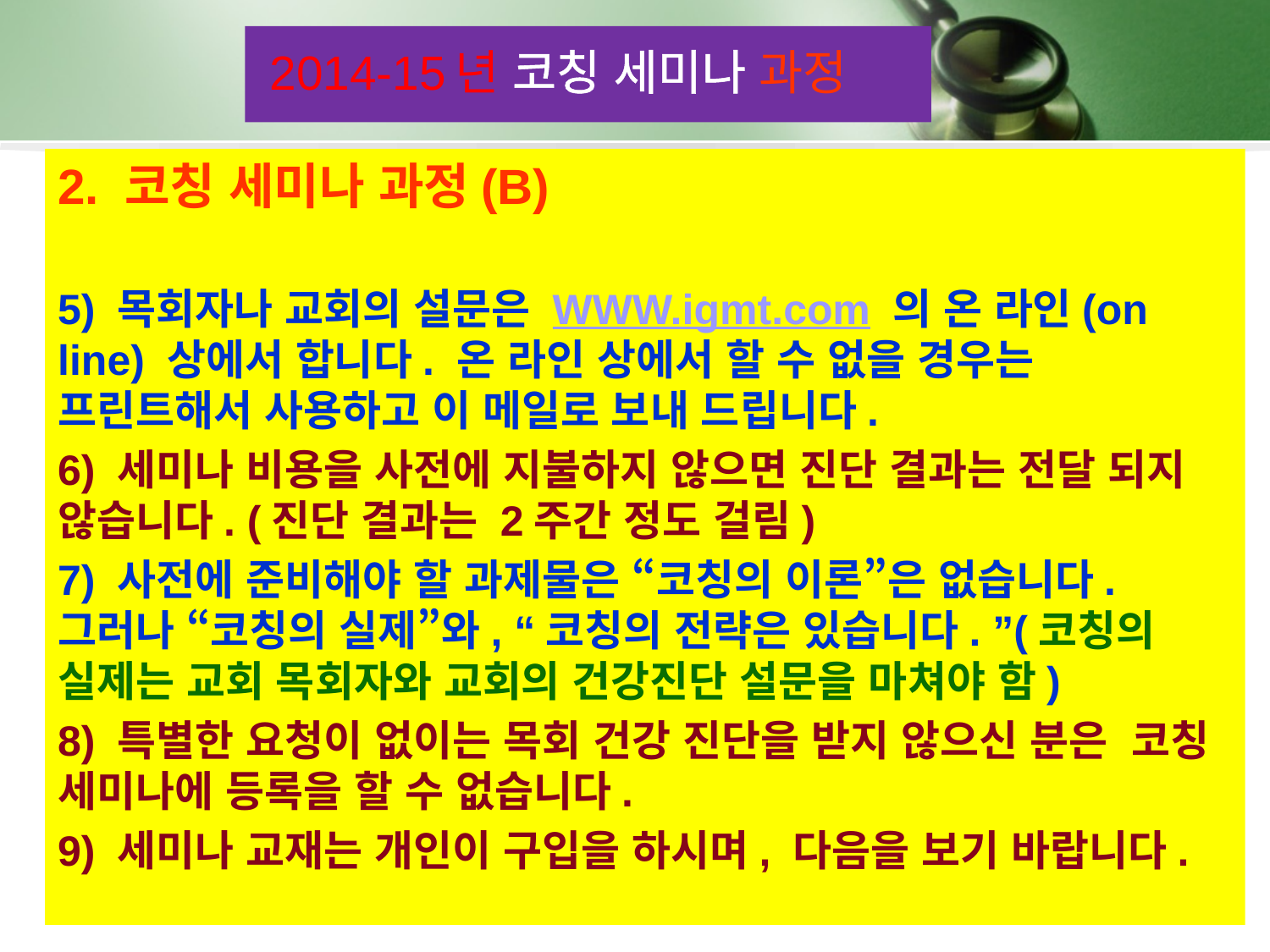

2014-15년 코칭 세미나 과정
2. 코칭 세미나 과정(B)

5) 목회자나 교회의 설문은 WWW.igmt.com 의 온 라인(on line) 상에서 합니다. 온 라인 상에서 할 수 없을 경우는 프린트해서 사용하고 이 메일로 보내 드립니다.
6) 세미나 비용을 사전에 지불하지 않으면 진단 결과는 전달 되지 않습니다. (진단 결과는 2주간 정도 걸림)
7) 사전에 준비해야 할 과제물은 “코칭의 이론”은 없습니다. 그러나 “코칭의 실제”와, “코칭의 전략은 있습니다. ”(코칭의 실제는 교회 목회자와 교회의 건강진단 설문을 마쳐야 함)
8) 특별한 요청이 없이는 목회 건강 진단을 받지 않으신 분은  코칭 세미나에 등록을 할 수 없습니다.
9) 세미나 교재는 개인이 구입을 하시며, 다음을 보기 바랍니다.